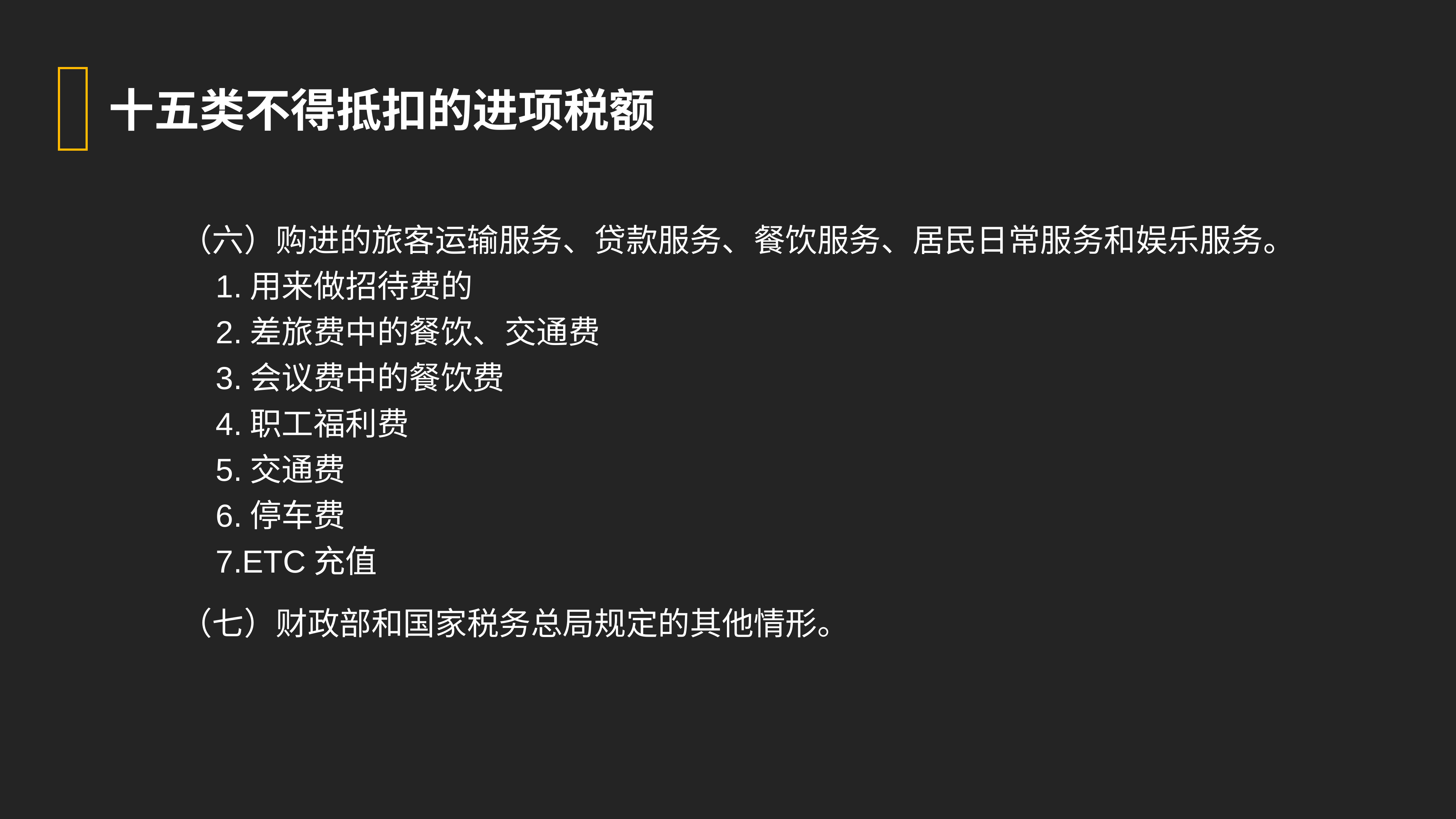

十五类不得抵扣的进项税额
（六）购进的旅客运输服务、贷款服务、餐饮服务、居民日常服务和娱乐服务。
    1.用来做招待费的
    2.差旅费中的餐饮、交通费
    3.会议费中的餐饮费
    4.职工福利费
    5.交通费
    6.停车费
    7.ETC充值
（七）财政部和国家税务总局规定的其他情形。